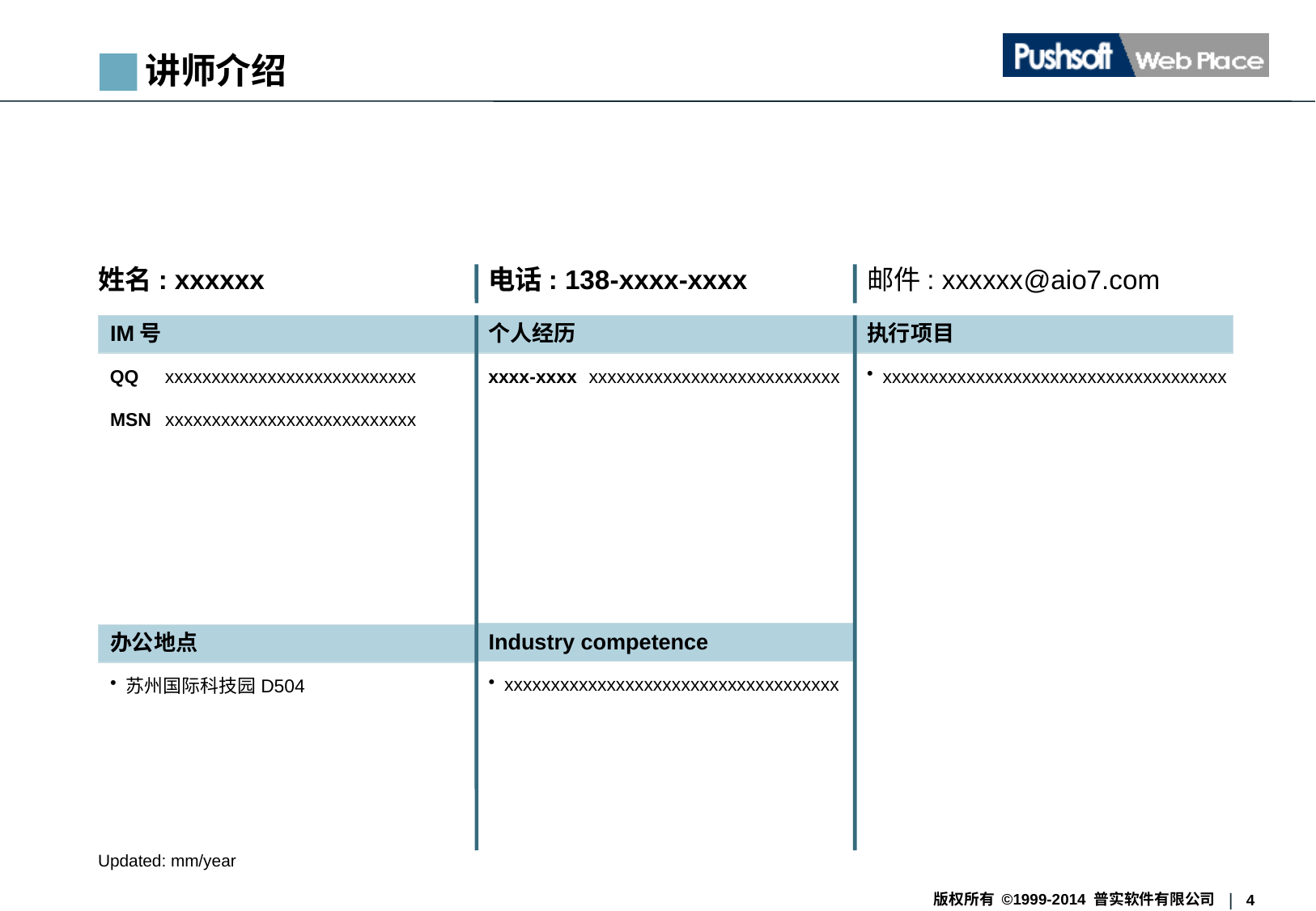

讲师介绍

姓名: xxxxxx
电话: 138-xxxx-xxxx
邮件: xxxxxx@aio7.com

IM号
个人经历
执行项目
QQ
xxxxxxxxxxxxxxxxxxxxxxxxxxx
xxxx-xxxx
xxxxxxxxxxxxxxxxxxxxxxxxxxx
xxxxxxxxxxxxxxxxxxxxxxxxxxxxxxxxxxxxx
MSN
xxxxxxxxxxxxxxxxxxxxxxxxxxx
Industry competence
办公地点
xxxxxxxxxxxxxxxxxxxxxxxxxxxxxxxxxxxx
苏州国际科技园D504

Updated: mm/year
版权所有 ©1999-2014 普实软件有限公司
4